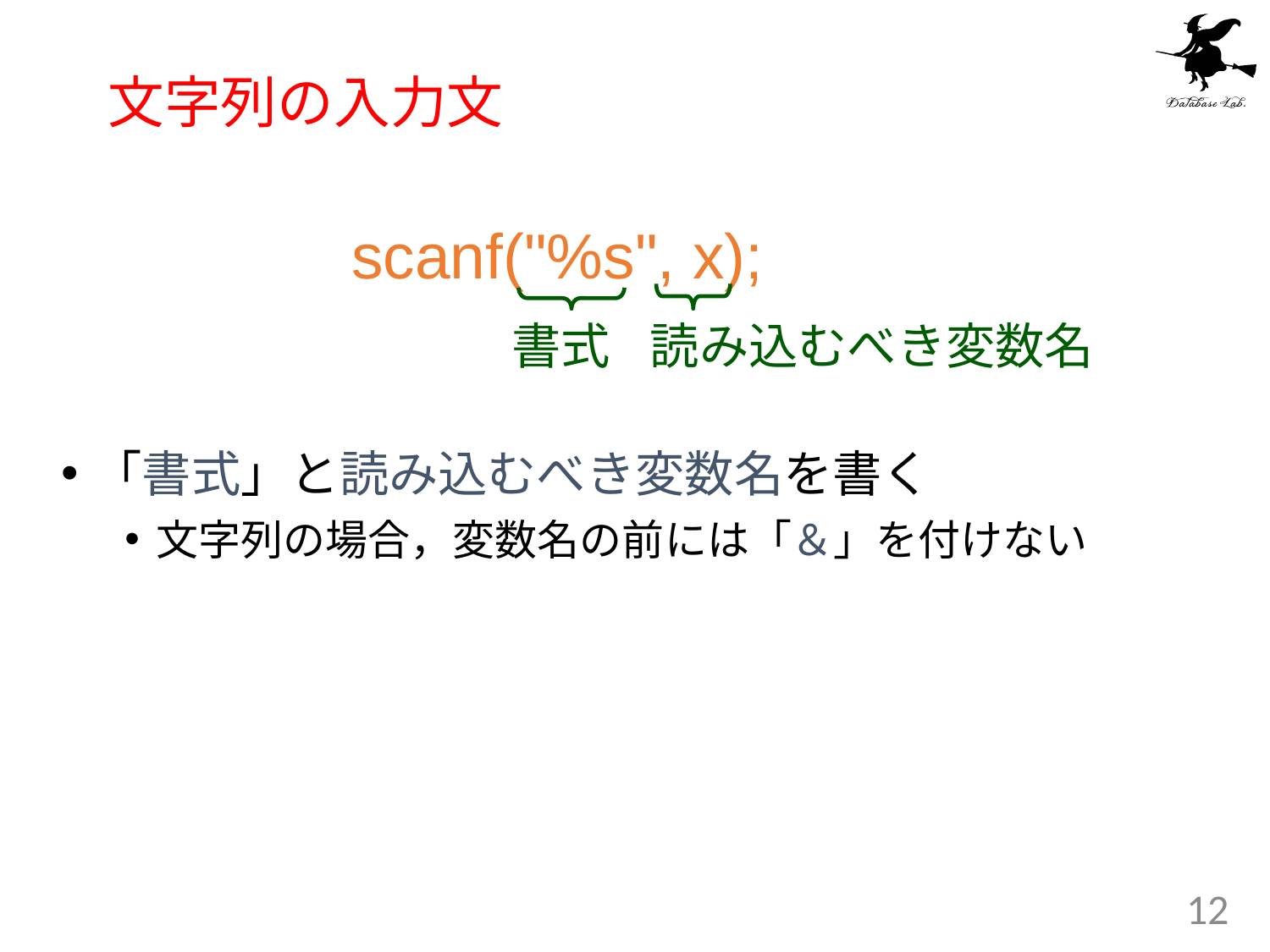

# 文字列の入力文
scanf("%s", x);

書式
読み込むべき変数名
「書式」と読み込むべき変数名を書く
文字列の場合，変数名の前には「＆」を付けない
12